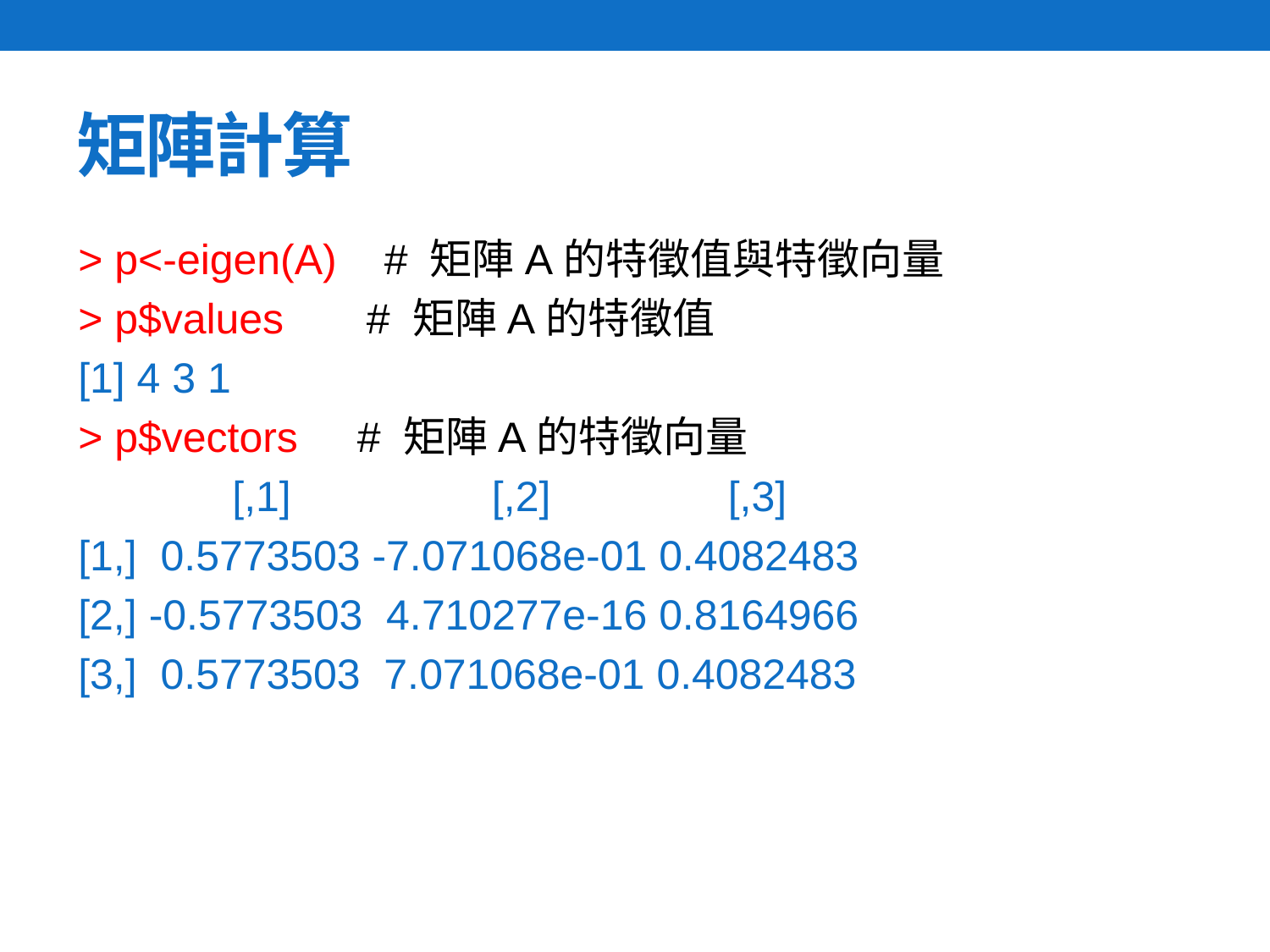

# 矩陣計算
> p<-eigen(A)    # 矩陣A的特徵值與特徵向量
> p$values       # 矩陣A的特徵值
[1] 4 3 1
> p$vectors     # 矩陣A的特徵向量
             [,1]                 [,2]               [,3]
[1,]  0.5773503 -7.071068e-01 0.4082483
[2,] -0.5773503  4.710277e-16 0.8164966
[3,]  0.5773503  7.071068e-01 0.4082483